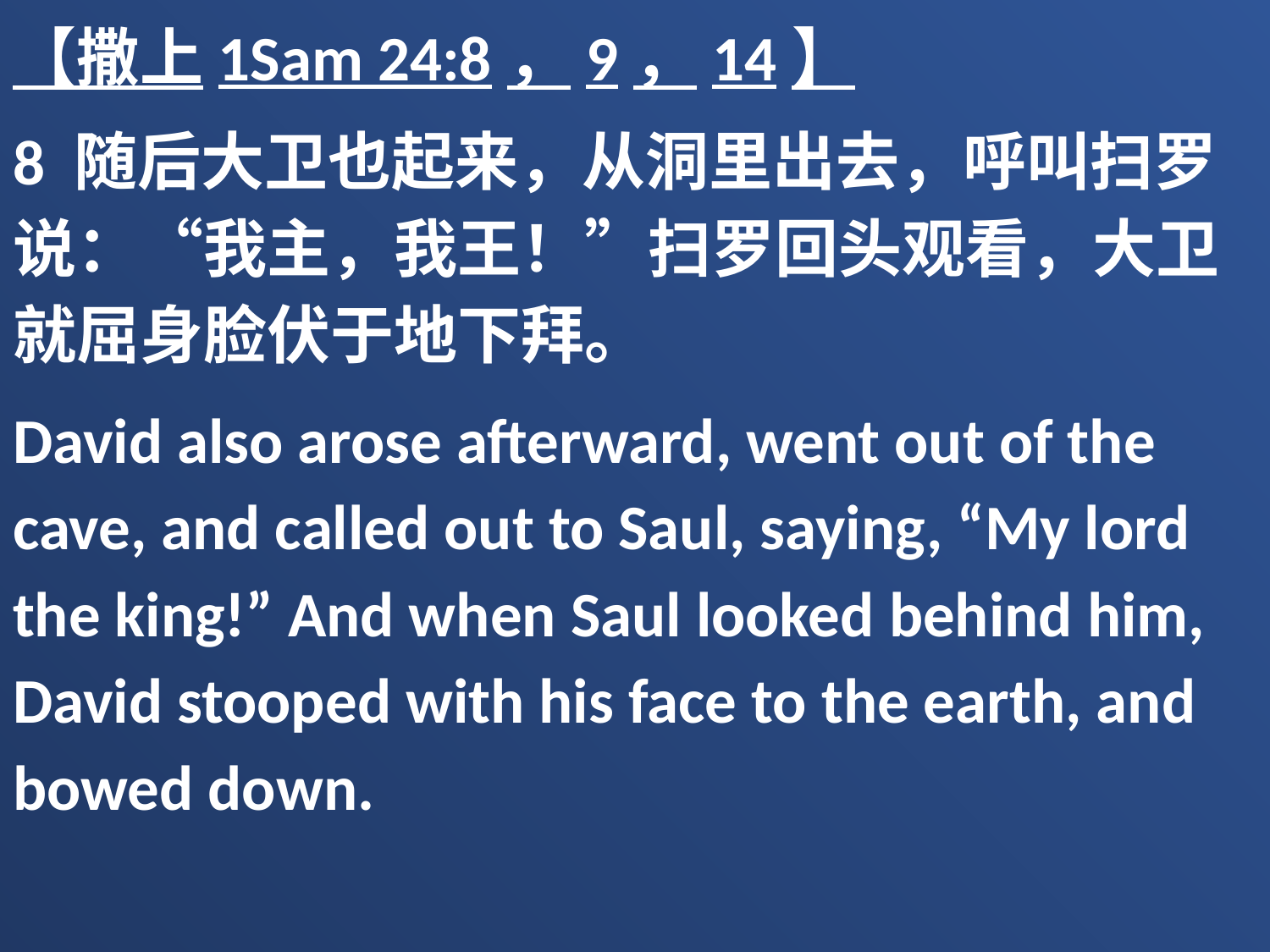

【撒上1Sam 24:8，9，14】
8 随后大卫也起来，从洞里出去，呼叫扫罗说：“我主，我王！”扫罗回头观看，大卫就屈身脸伏于地下拜。
David also arose afterward, went out of the cave, and called out to Saul, saying, “My lord the king!” And when Saul looked behind him, David stooped with his face to the earth, and bowed down.